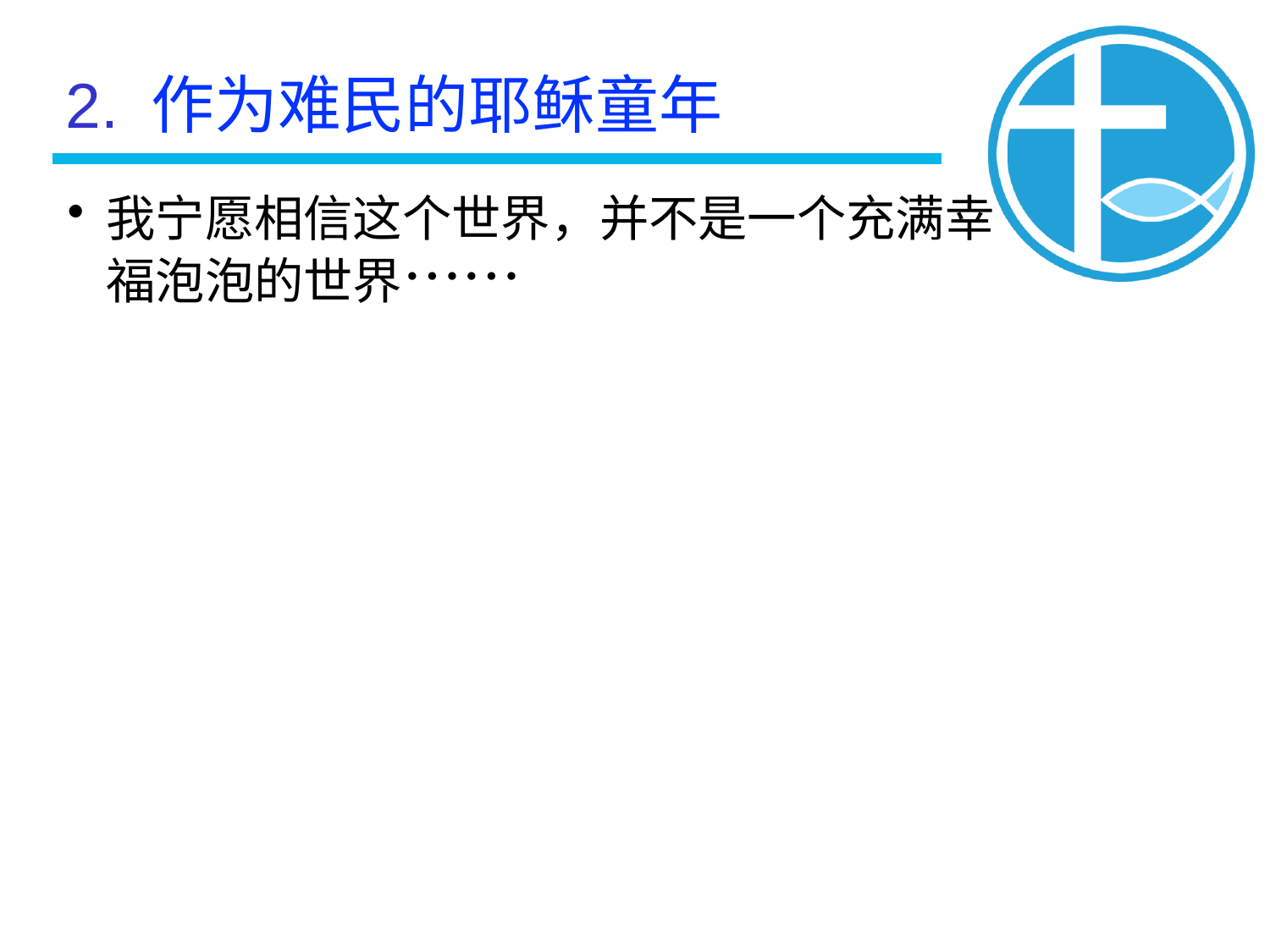

2. 作为难民的耶稣童年
我宁愿相信这个世界，并不是一个充满幸福泡泡的世界⋯⋯